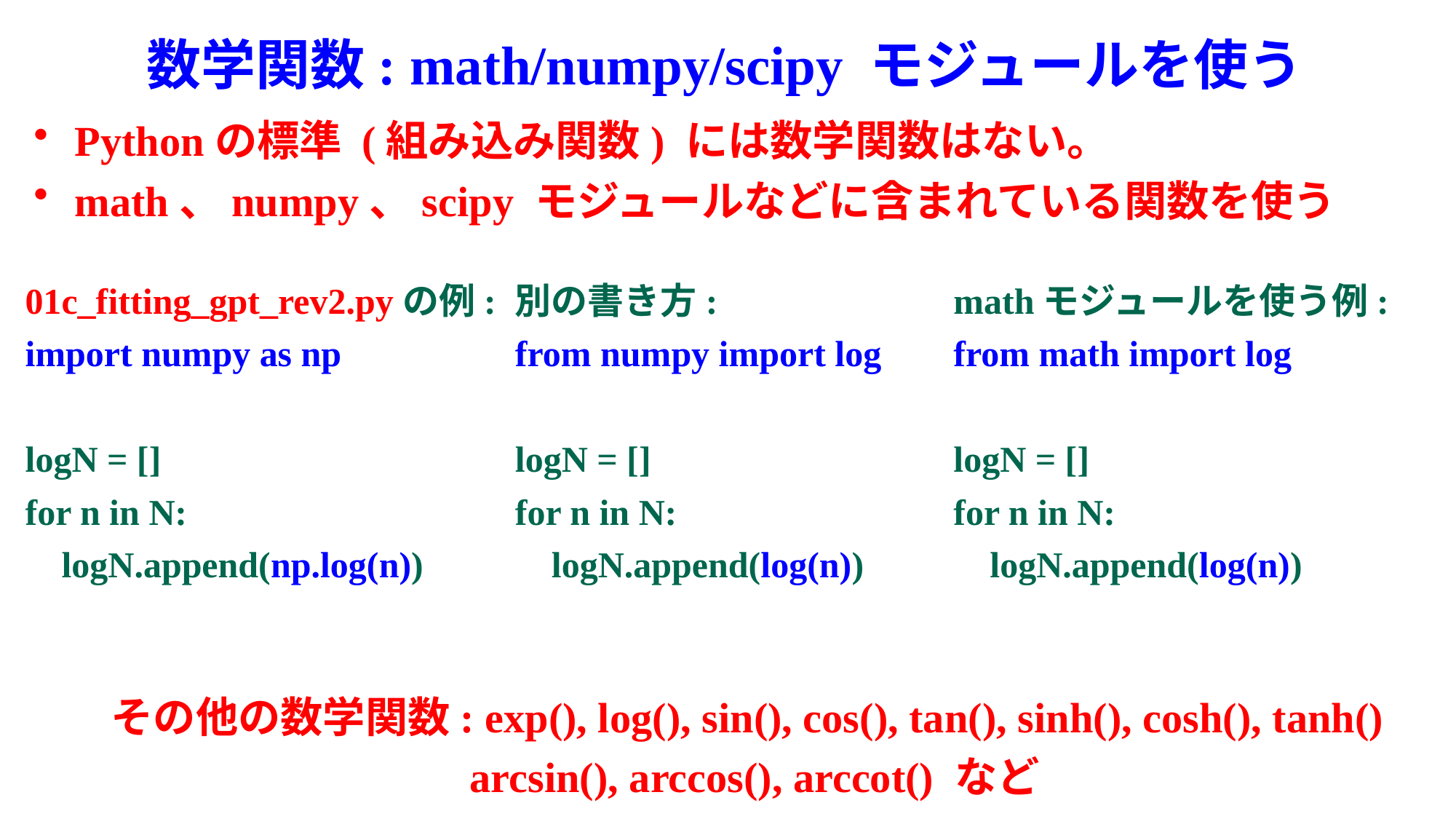

# 数学関数: math/numpy/scipy モジュールを使う
Pythonの標準 (組み込み関数) には数学関数はない。
math、numpy、scipy モジュールなどに含まれている関数を使う
別の書き方:
from numpy import log

logN = []
for n in N:
    logN.append(log(n))
mathモジュールを使う例:
from math import log

logN = []
for n in N:
    logN.append(log(n))
01c_fitting_gpt_rev2.pyの例:
import numpy as np

logN = []
for n in N:
    logN.append(np.log(n))
その他の数学関数: exp(), log(), sin(), cos(), tan(), sinh(), cosh(), tanh()
                                  arcsin(), arccos(), arccot() など